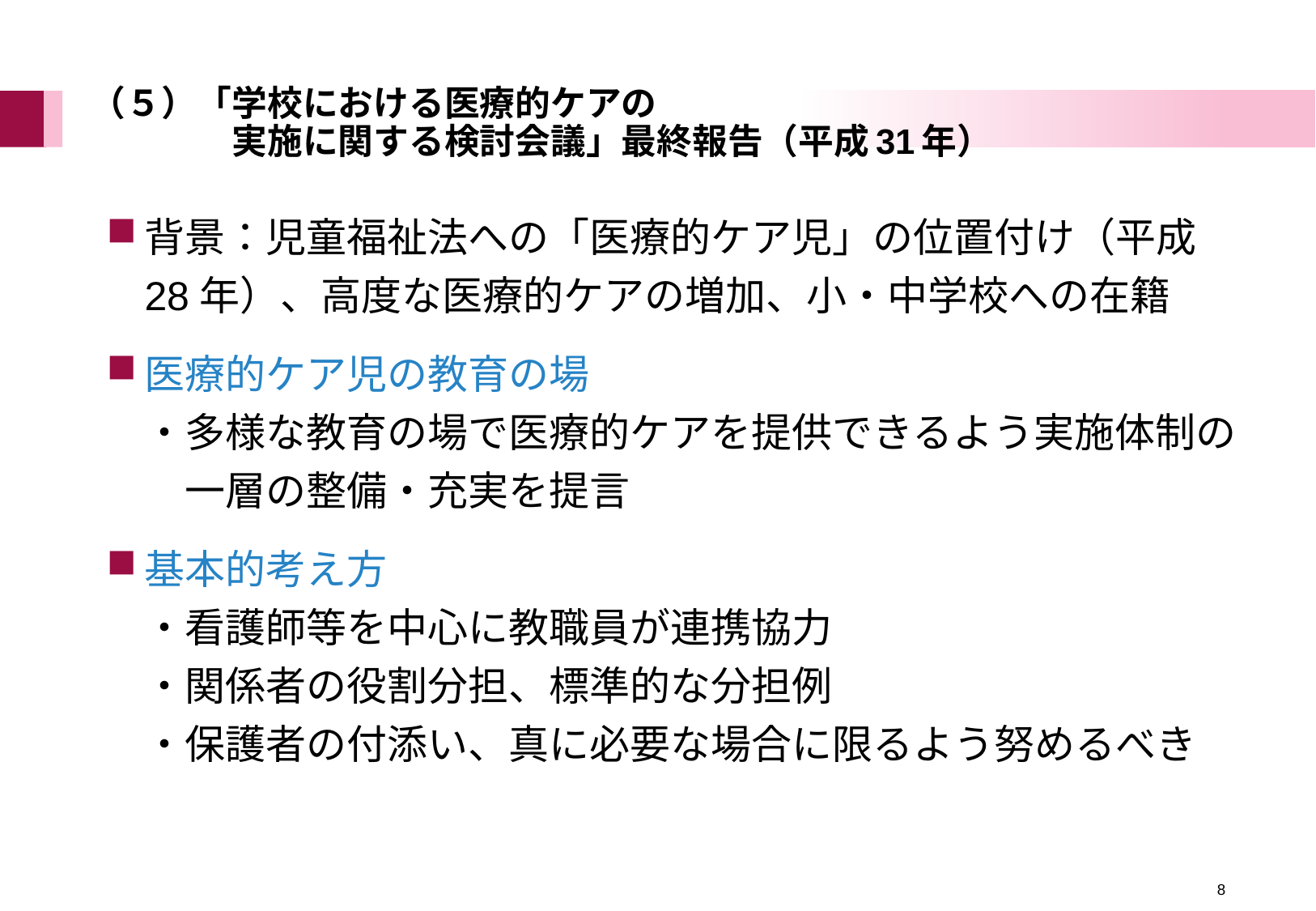

# （５）「学校における医療的ケアの 　　　　実施に関する検討会議」最終報告（平成31年）
背景：児童福祉法への「医療的ケア児」の位置付け（平成28年）、高度な医療的ケアの増加、小・中学校への在籍
医療的ケア児の教育の場
・多様な教育の場で医療的ケアを提供できるよう実施体制の
　一層の整備・充実を提言
基本的考え方
・看護師等を中心に教職員が連携協力
・関係者の役割分担、標準的な分担例
・保護者の付添い、真に必要な場合に限るよう努めるべき
　　　　　　　　　　　　　　　　　8